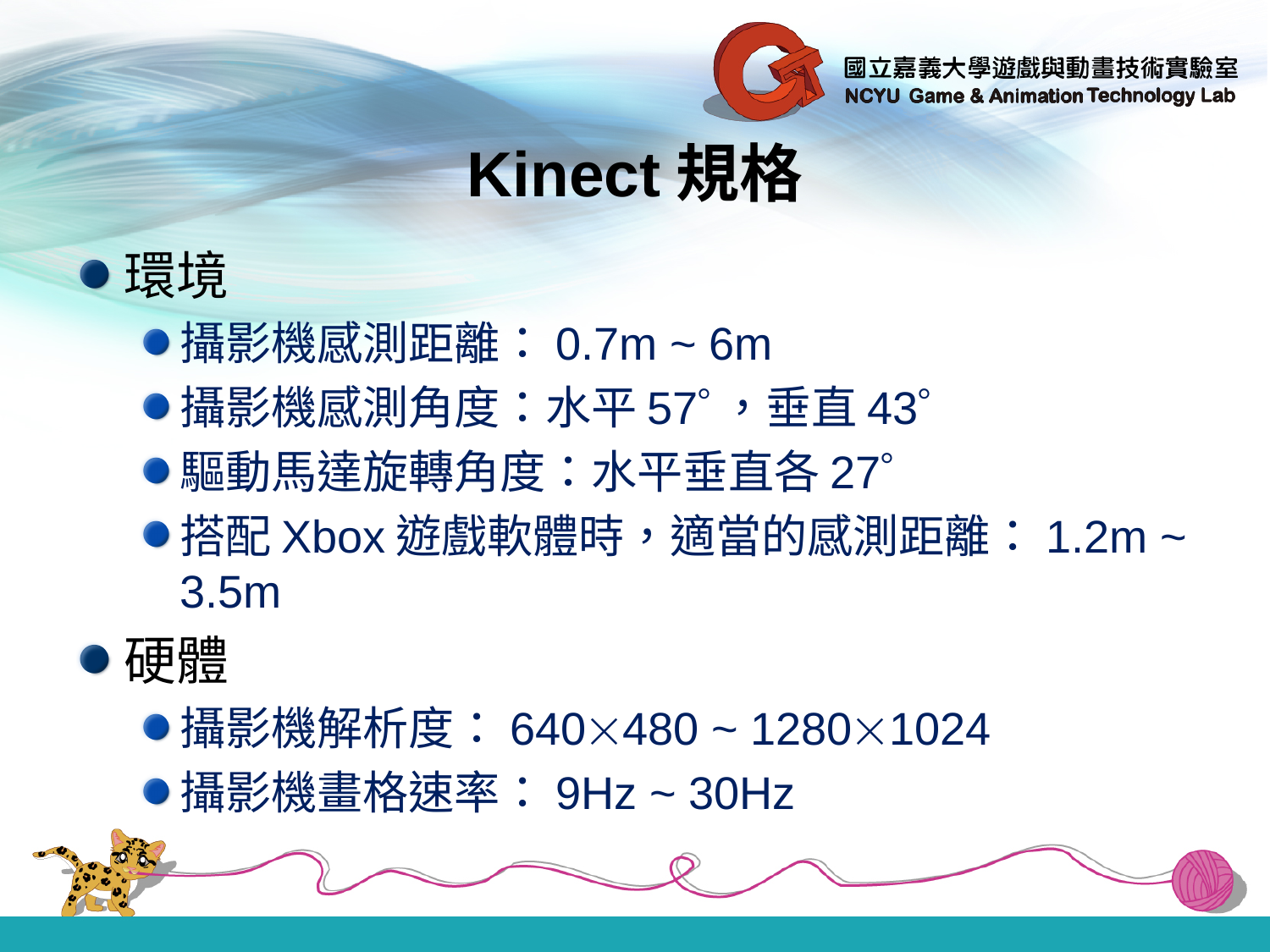

# Kinect規格
環境
攝影機感測距離：0.7m ~ 6m
攝影機感測角度：水平57°，垂直43°
驅動馬達旋轉角度：水平垂直各27°
搭配Xbox遊戲軟體時，適當的感測距離：1.2m ~ 3.5m
硬體
攝影機解析度：640×480 ~ 1280×1024
攝影機畫格速率：9Hz ~ 30Hz